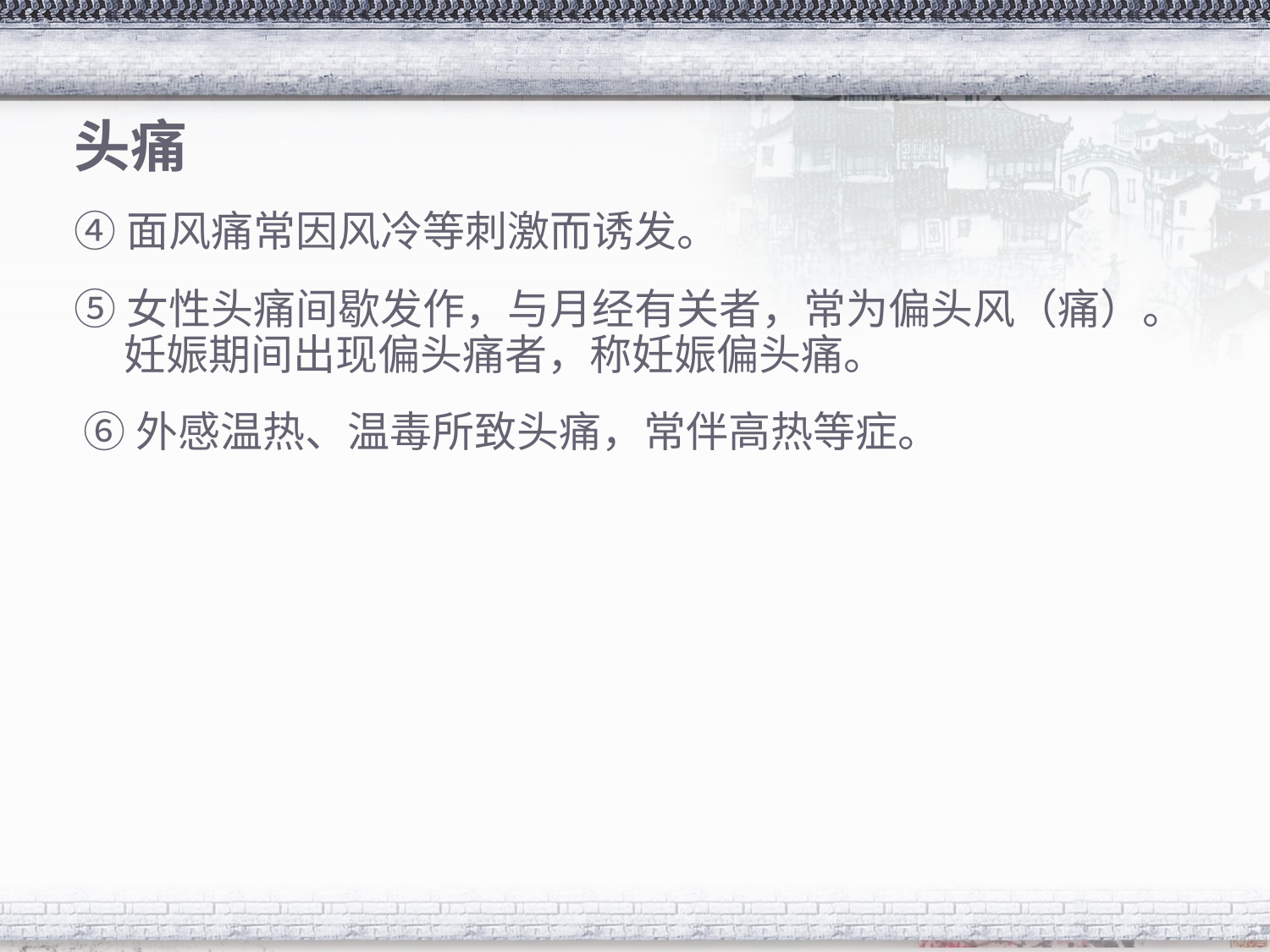

# 头痛
④面风痛常因风冷等刺激而诱发。
⑤女性头痛间歇发作，与月经有关者，常为偏头风（痛）。妊娠期间出现偏头痛者，称妊娠偏头痛。
 ⑥外感温热、温毒所致头痛，常伴高热等症。